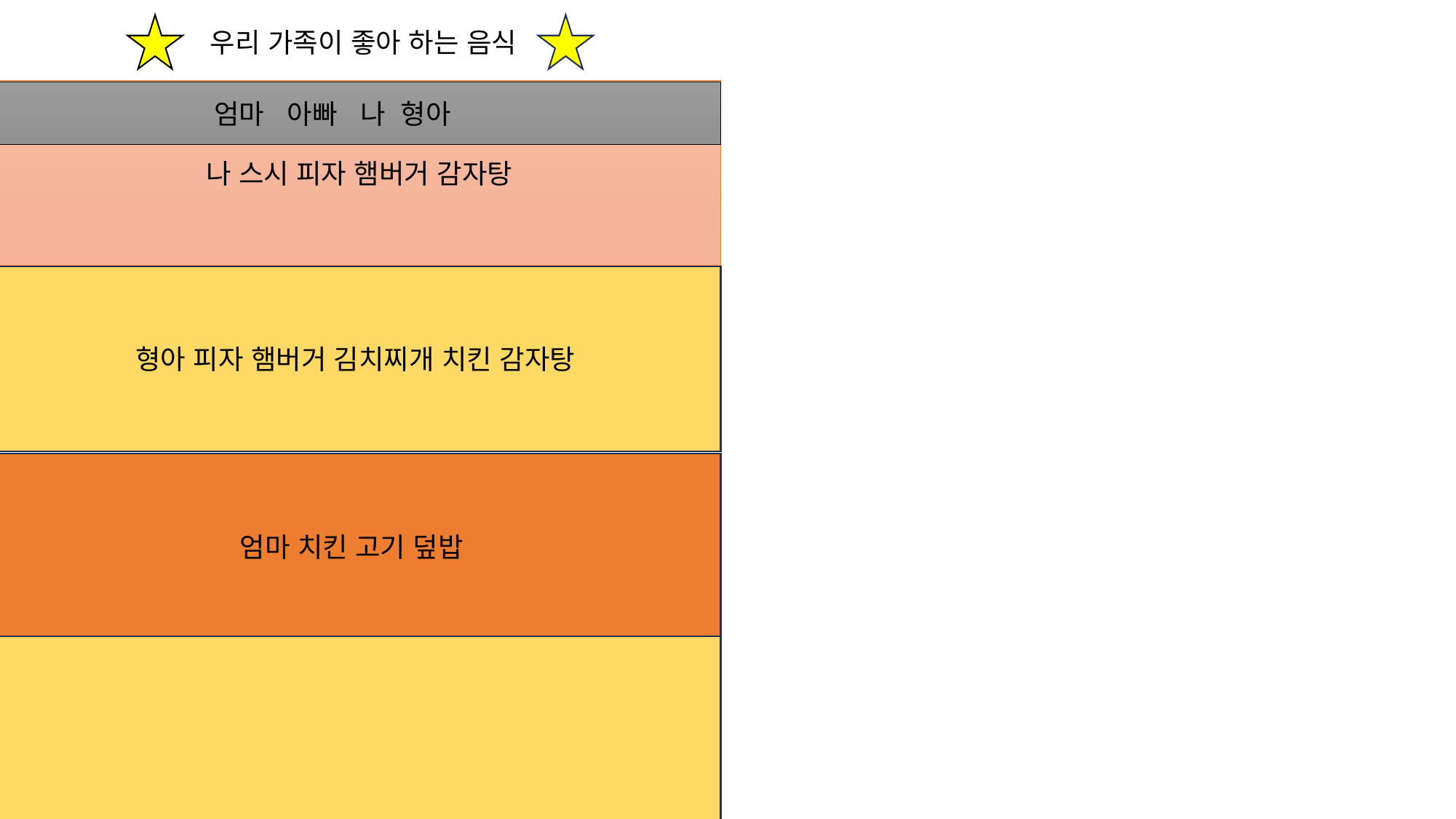

우리 가족이 좋아 하는 음식

나 스시 피자 햄버거 감자탕
형아 피자 햄버거 김치찌개 치킨 감자탕
엄마 치킨 고기 덮밥

엄마   아빠   나  형아